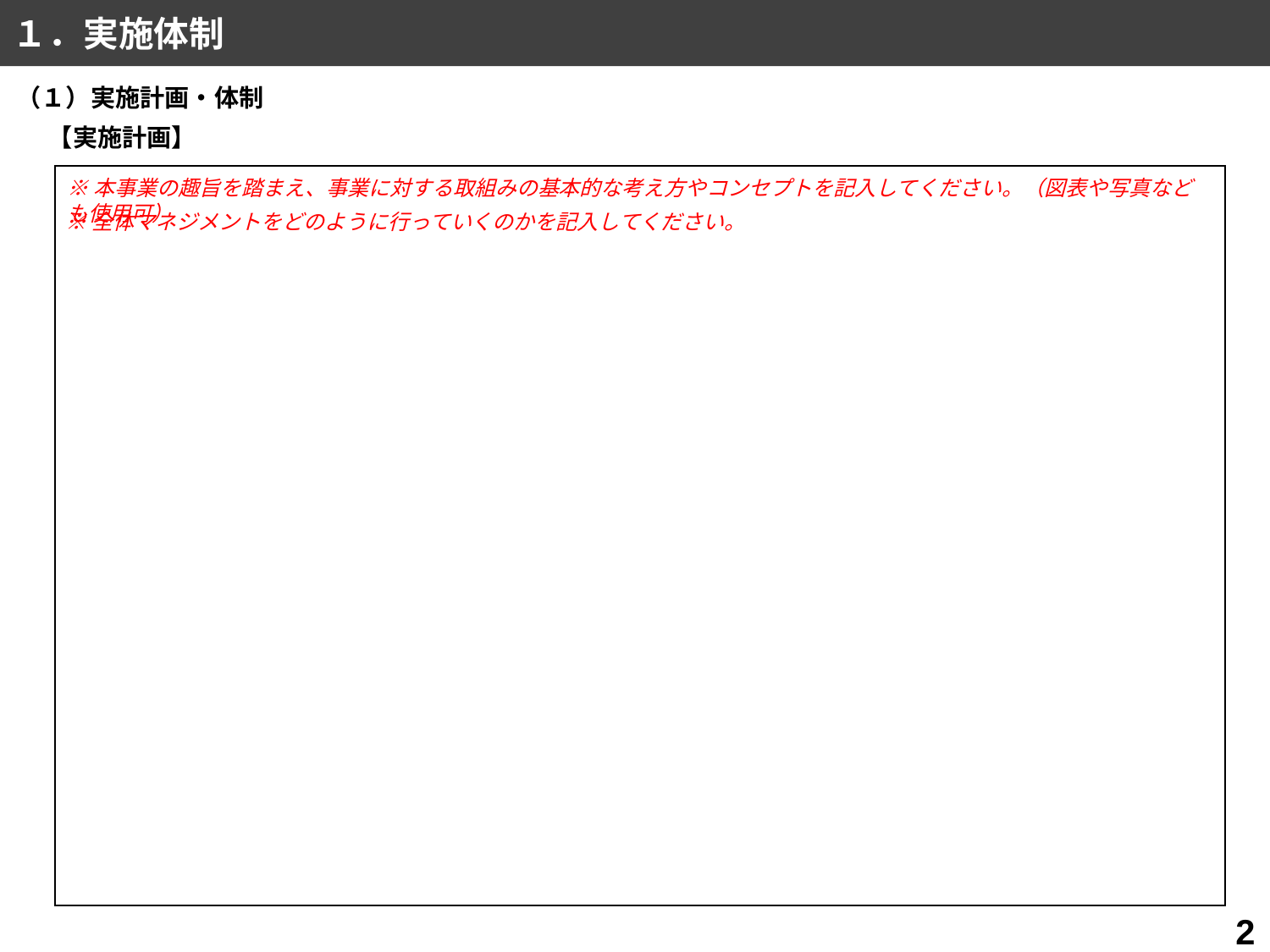

１．実施体制
（１）実施計画・体制
【実施計画】
|  |
| --- |
※本事業の趣旨を踏まえ、事業に対する取組みの基本的な考え方やコンセプトを記入してください。（図表や写真なども使用可）
※全体マネジメントをどのように行っていくのかを記入してください。
2